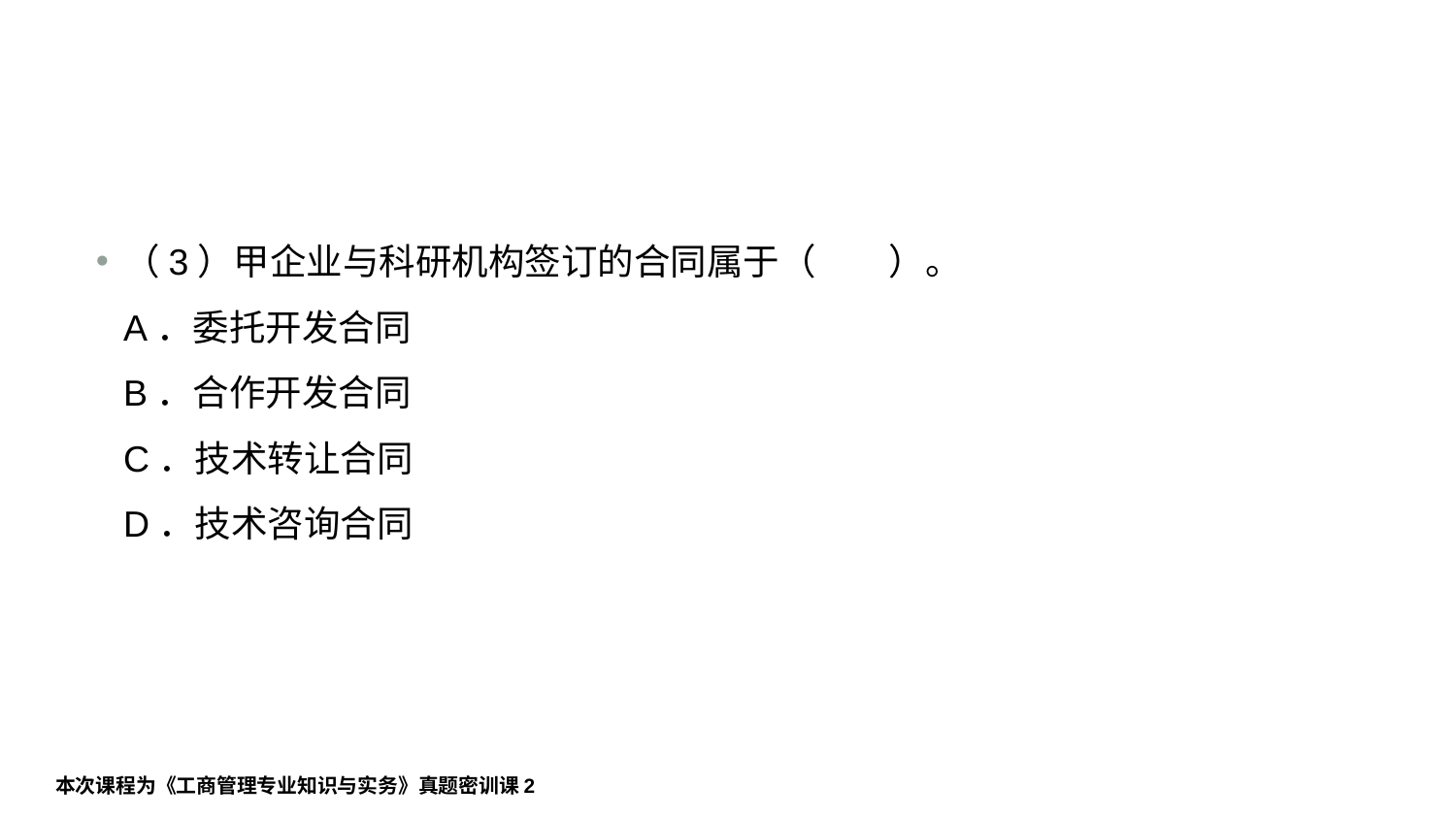

（3）甲企业与科研机构签订的合同属于（　　）。
A．委托开发合同
B．合作开发合同
C．技术转让合同
D．技术咨询合同